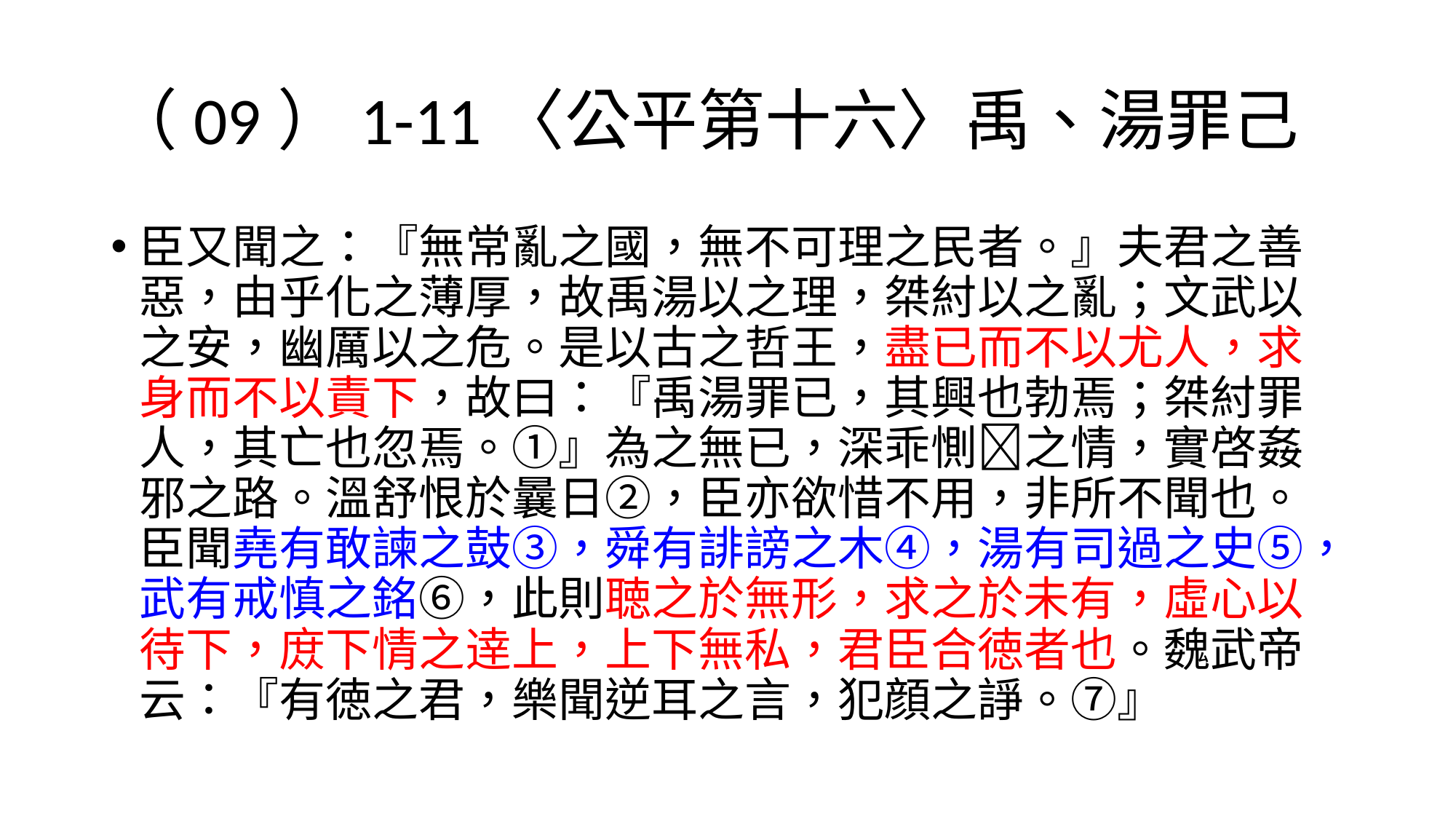

# （09）1-11〈公平第十六〉禹、湯罪己
臣又聞之：『無常亂之國，無不可理之民者。』夫君之善惡，由乎化之薄厚，故禹湯以之理，桀紂以之亂；文武以之安，幽厲以之危。是以古之哲王，盡已而不以尤人，求身而不以責下，故曰：『禹湯罪已，其興也勃焉；桀紂罪人，其亡也忽焉。①』為之無已，深乖惻𨼆之情，實啓姦邪之路。溫舒恨於曩日②，臣亦欲惜不用，非所不聞也。臣聞堯有敢諫之鼓③，舜有誹謗之木④，湯有司過之史⑤，武有戒慎之銘⑥，此則聴之於無形，求之於未有，虛心以待下，庻下情之逹上，上下無私，君臣合徳者也。魏武帝云：『有徳之君，樂聞逆耳之言，犯顔之諍。⑦』